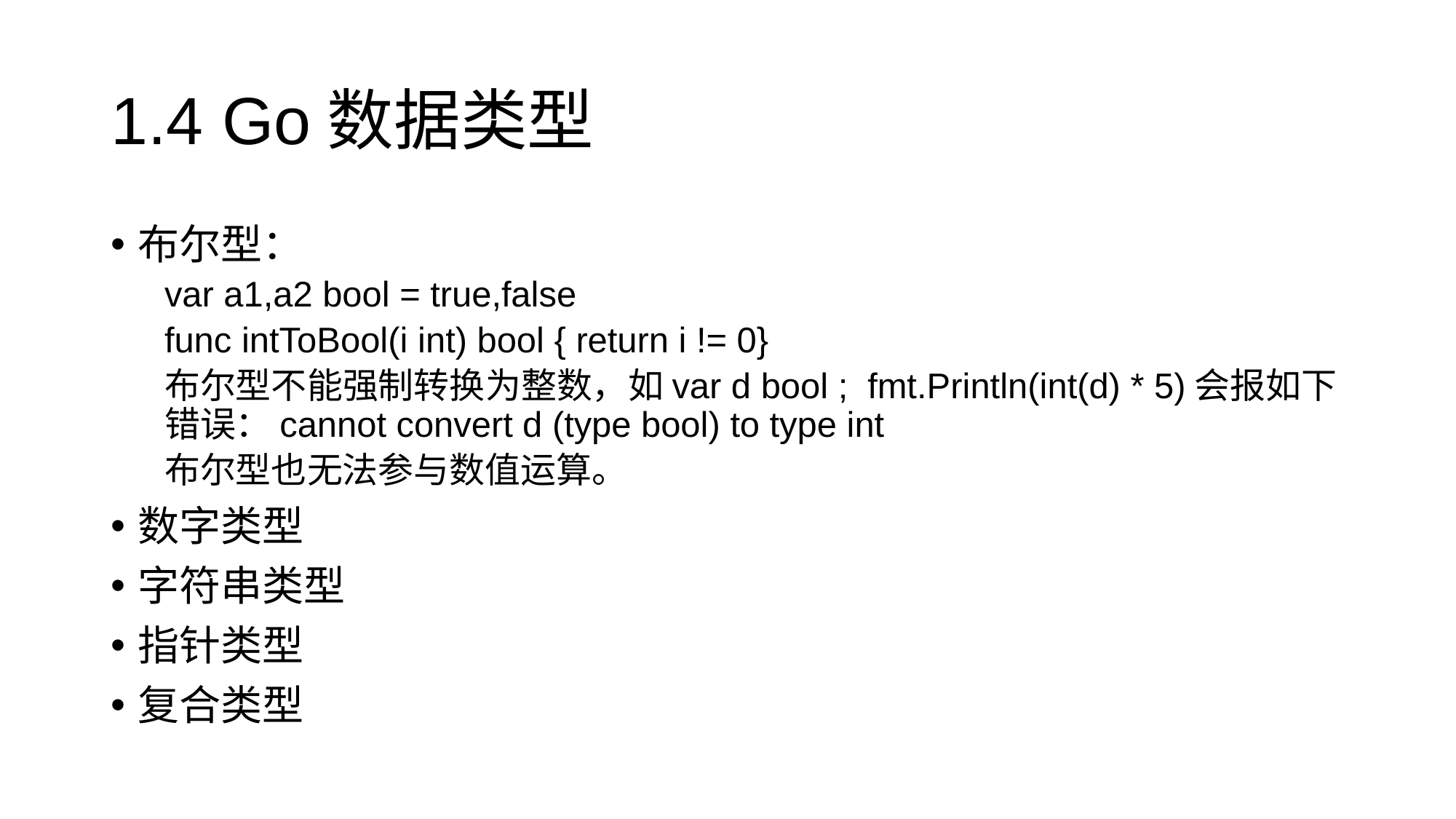

# 1.4 Go数据类型
布尔型：
var a1,a2 bool = true,false
func intToBool(i int) bool { return i != 0}
布尔型不能强制转换为整数，如var d bool ;  fmt.Println(int(d) * 5)会报如下错误：cannot convert d (type bool) to type int
布尔型也无法参与数值运算。
数字类型
字符串类型
指针类型
复合类型